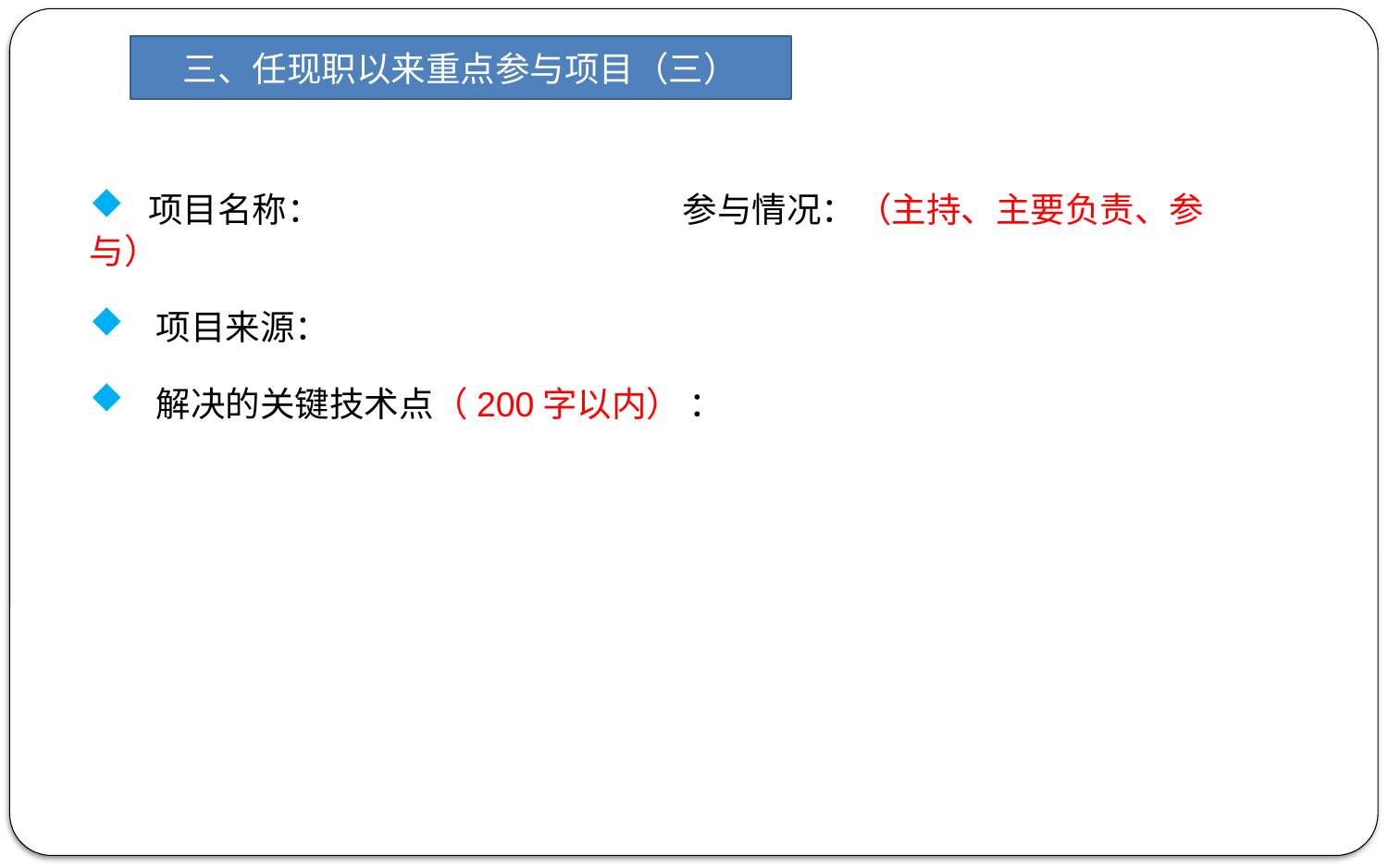

三、任现职以来重点参与项目（三）
  项目名称：                                              参与情况：（主持、主要负责、参与）
   项目来源：
   解决的关键技术点（200字以内） ：